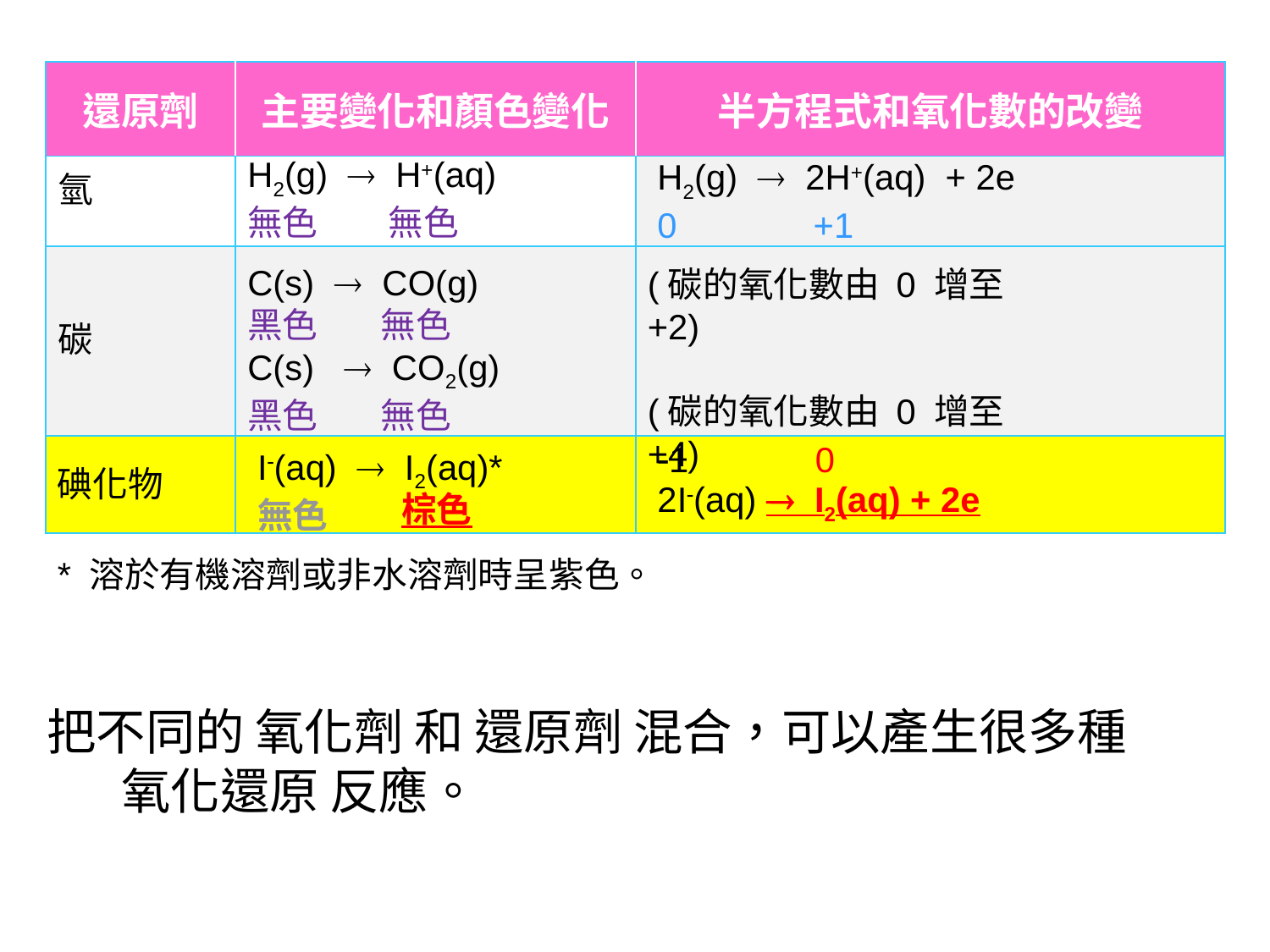

| 還原劑 | 主要變化和顏色變化 | 半方程式和氧化數的改變 |
| --- | --- | --- |
|  |  |  |
|  |  |  |
|  |  |  |
H2(g)  →  H+(aq)
無色         無色
H2(g)  →  2H+(aq)  + 2e
0              +1
氫
C(s)  →  CO(g)
黑色        無色
C(s)   →  CO2(g)
黑色        無色
(碳的氧化數由 0 增至 +2)

(碳的氧化數由 0 增至 +4)
碳
 −1             0
I−(aq)  →  I2(aq)*
無色
碘化物
2I−(aq) →  I2(aq) + 2e
棕色
* 溶於有機溶劑或非水溶劑時呈紫色。
把不同的 氧化劑 和 還原劑 混合，可以產生很多種 氧化還原 反應。